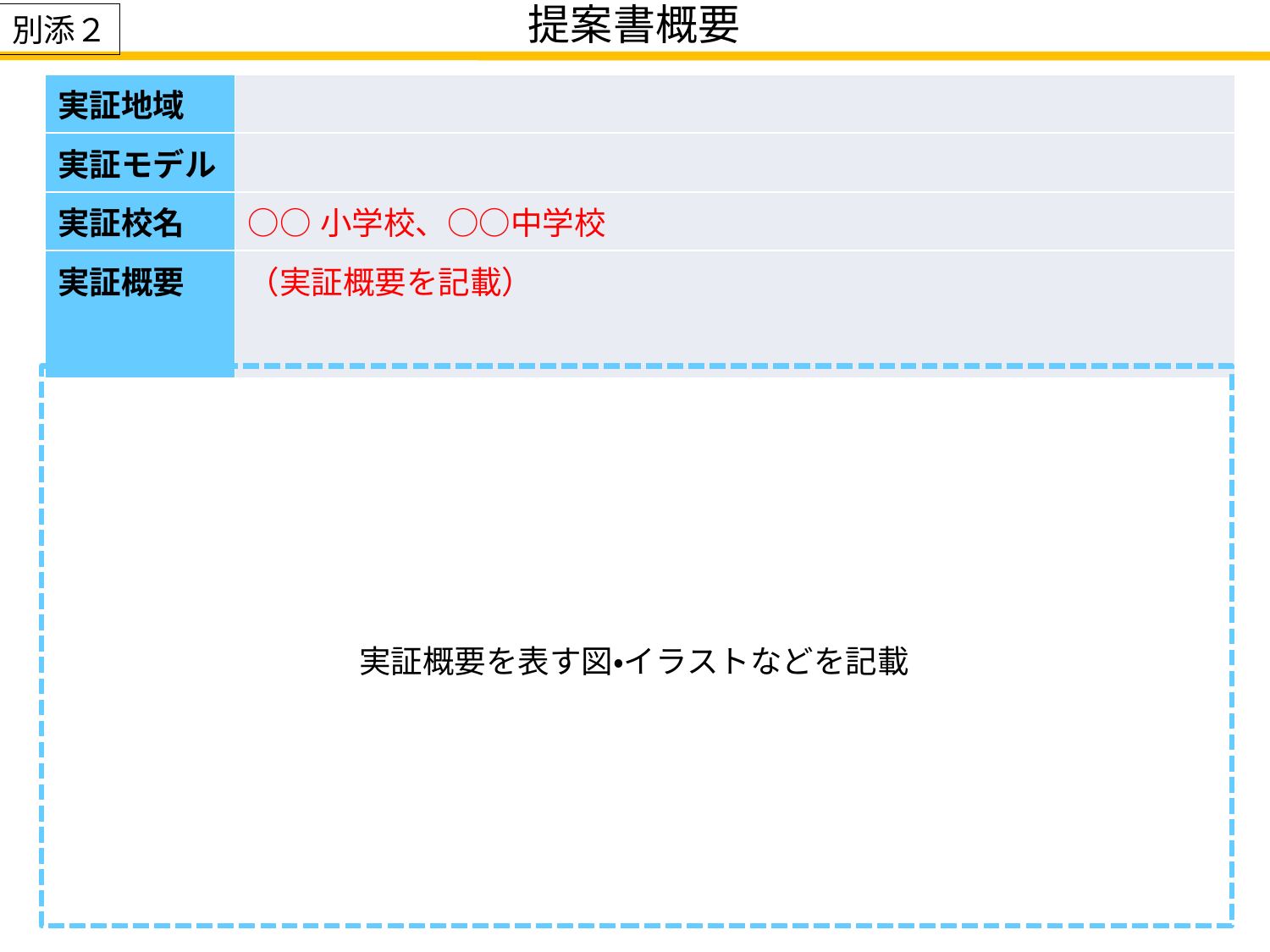

提案書概要
別添２
| 実証地域 |  |
| --- | --- |
| 実証モデル |  |
| 実証校名 | ○○小学校、○○中学校 |
| 実証概要 | （実証概要を記載） |

実証概要を表す図・イラストなどを記載